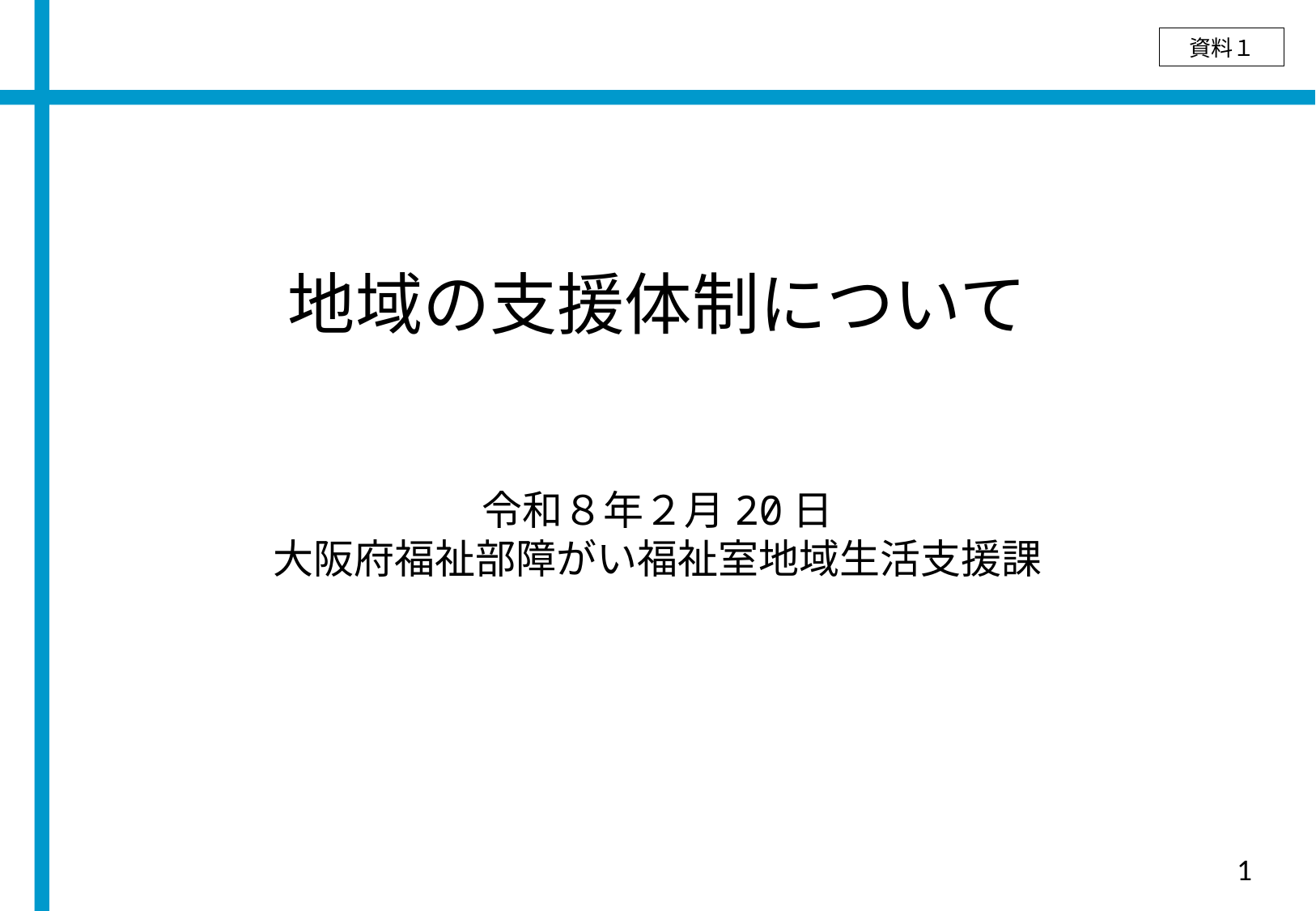

資料１
# 地域の支援体制について
令和８年２月20日
大阪府福祉部障がい福祉室地域生活支援課
1